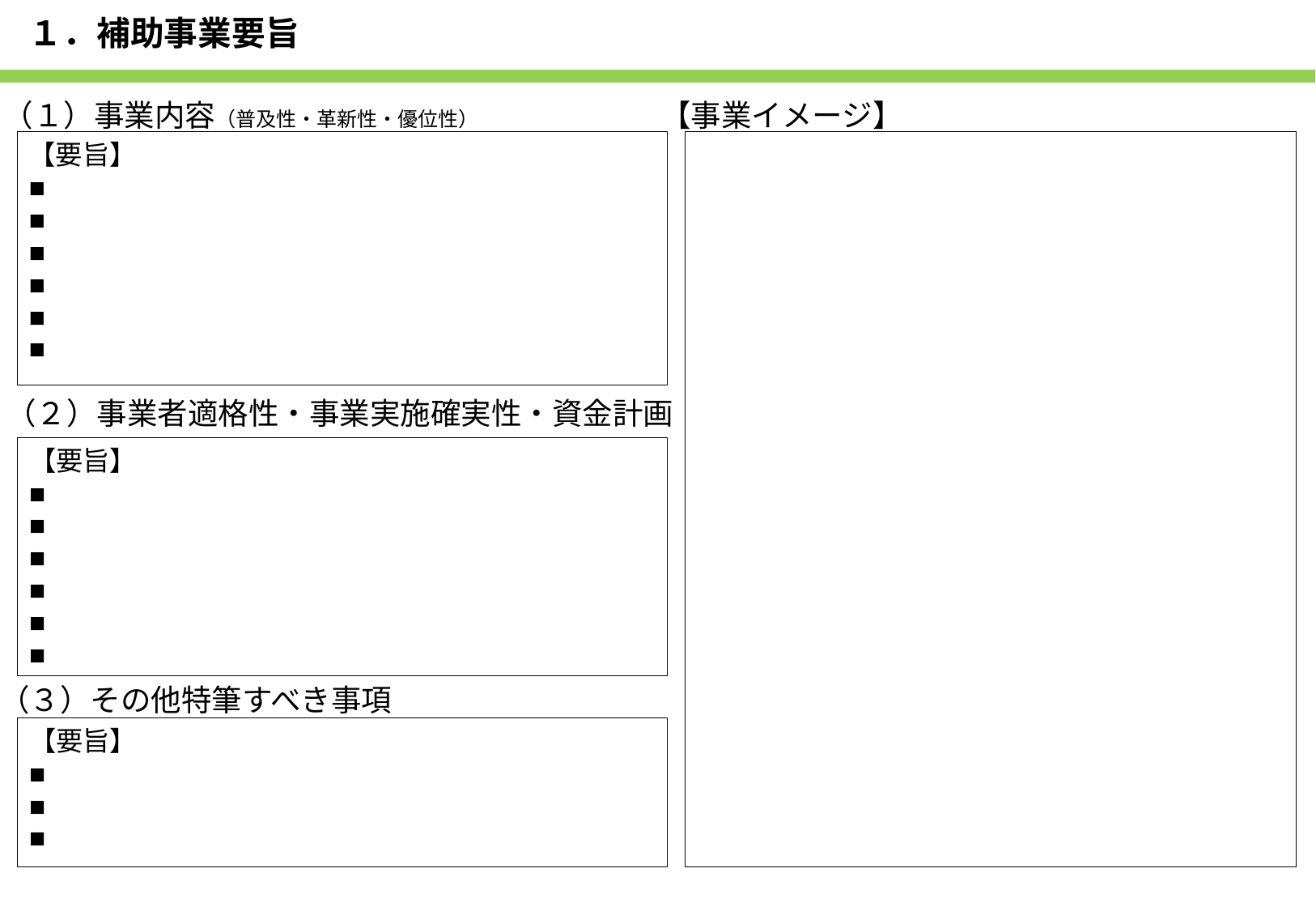

# １．補助事業要旨
（１）事業内容（普及性・革新性・優位性）
【事業イメージ】

【要旨】
■
■
■
■
■
■
（２）事業者適格性・事業実施確実性・資金計画
【要旨】
■
■
■
■
■
■
（３）その他特筆すべき事項
【要旨】
■
■
■